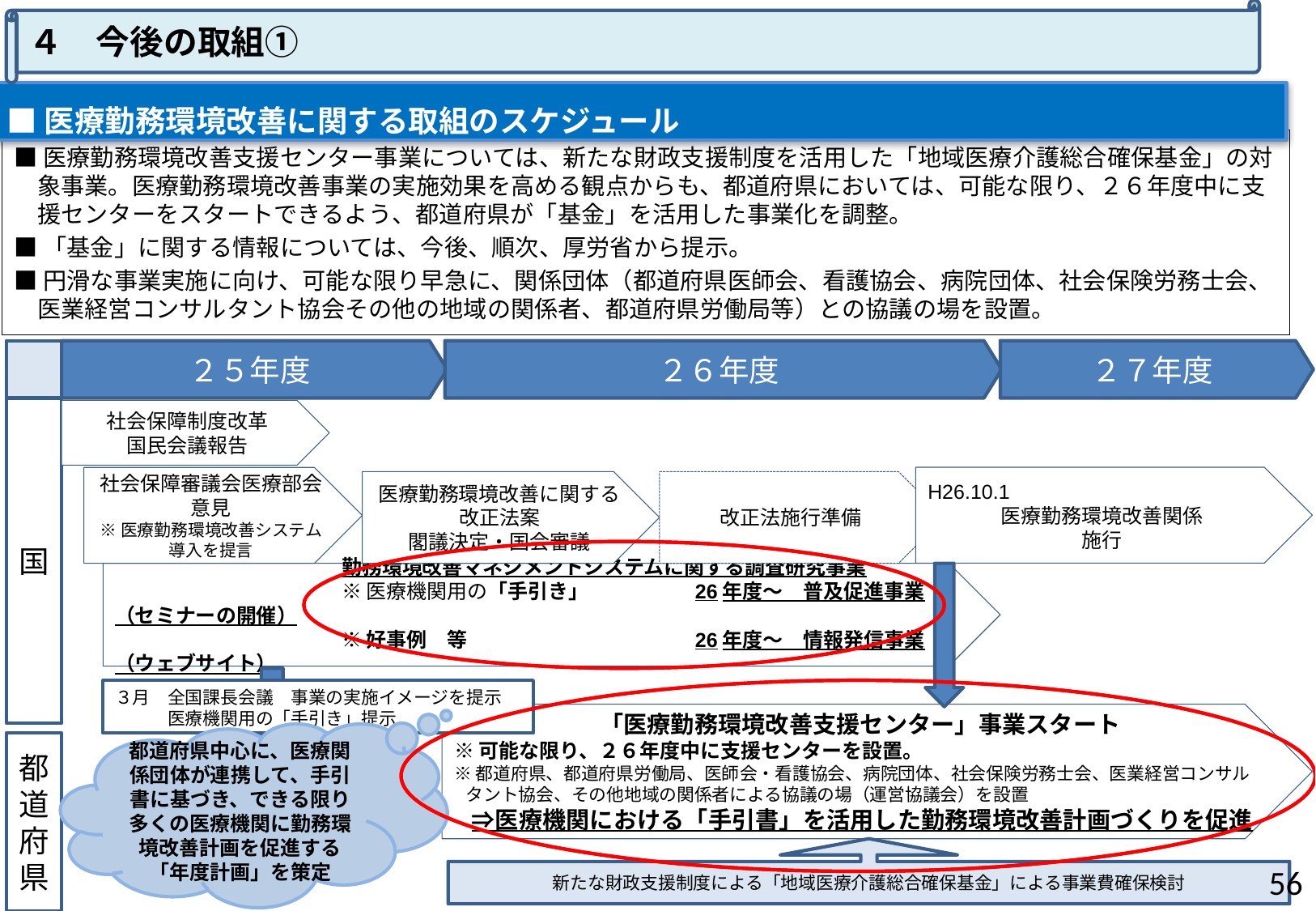

４　今後の取組①
■医療勤務環境改善に関する取組のスケジュール
■医療勤務環境改善支援センター事業については、新たな財政支援制度を活用した「地域医療介護総合確保基金」の対象事業。医療勤務環境改善事業の実施効果を高める観点からも、都道府県においては、可能な限り、２６年度中に支援センターをスタートできるよう、都道府県が「基金」を活用した事業化を調整。
■「基金」に関する情報については、今後、順次、厚労省から提示。
■円滑な事業実施に向け、可能な限り早急に、関係団体（都道府県医師会、看護協会、病院団体、社会保険労務士会、医業経営コンサルタント協会その他の地域の関係者、都道府県労働局等）との協議の場を設置。

２５年度
２６年度
２７年度
国
社会保障制度改革
国民会議報告
H26.10.1
医療勤務環境改善関係
施行
社会保障審議会医療部会意見
※医療勤務環境改善システム導入を提言
医療勤務環境改善に関する
改正法案
閣議決定・国会審議
改正法施行準備

勤務環境改善マネジメントシステムに関する調査研究事業
※医療機関用の「手引き」　　　　　26年度～　普及促進事業（セミナーの開催）
※好事例　等　　　　　　　　　　　26年度～　情報発信事業（ウェブサイト）

３月　全国課長会議　事業の実施イメージを提示
　　　医療機関用の「手引き」提示

「医療勤務環境改善支援センター」事業スタート
※可能な限り、２６年度中に支援センターを設置。
※都道府県、都道府県労働局、医師会・看護協会、病院団体、社会保険労務士会、医業経営コンサルタント協会、その他地域の関係者による協議の場（運営協議会）を設置
　⇒医療機関における「手引書」を活用した勤務環境改善計画づくりを促進
都道府県中心に、医療関係団体が連携して、手引書に基づき、できる限り多くの医療機関に勤務環境改善計画を促進する「年度計画」を策定
都道府県
新たな財政支援制度による「地域医療介護総合確保基金」による事業費確保検討
56